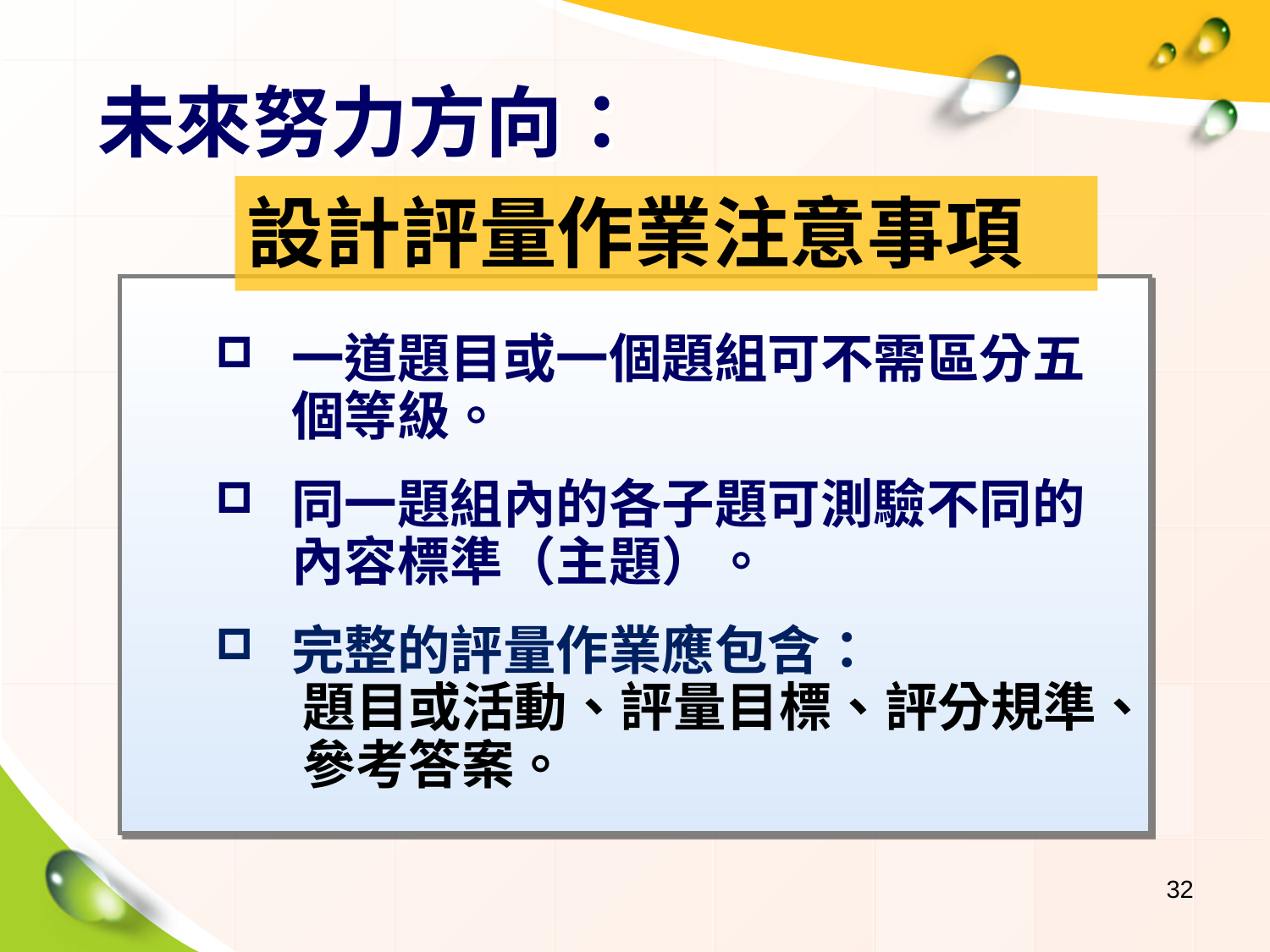

# 未來努力方向：

設計評量作業注意事項

一道題目或一個題組可不需區分五個等級。
同一題組內的各子題可測驗不同的內容標準（主題）。
完整的評量作業應包含：
題目或活動、評量目標、評分規準、參考答案。
32